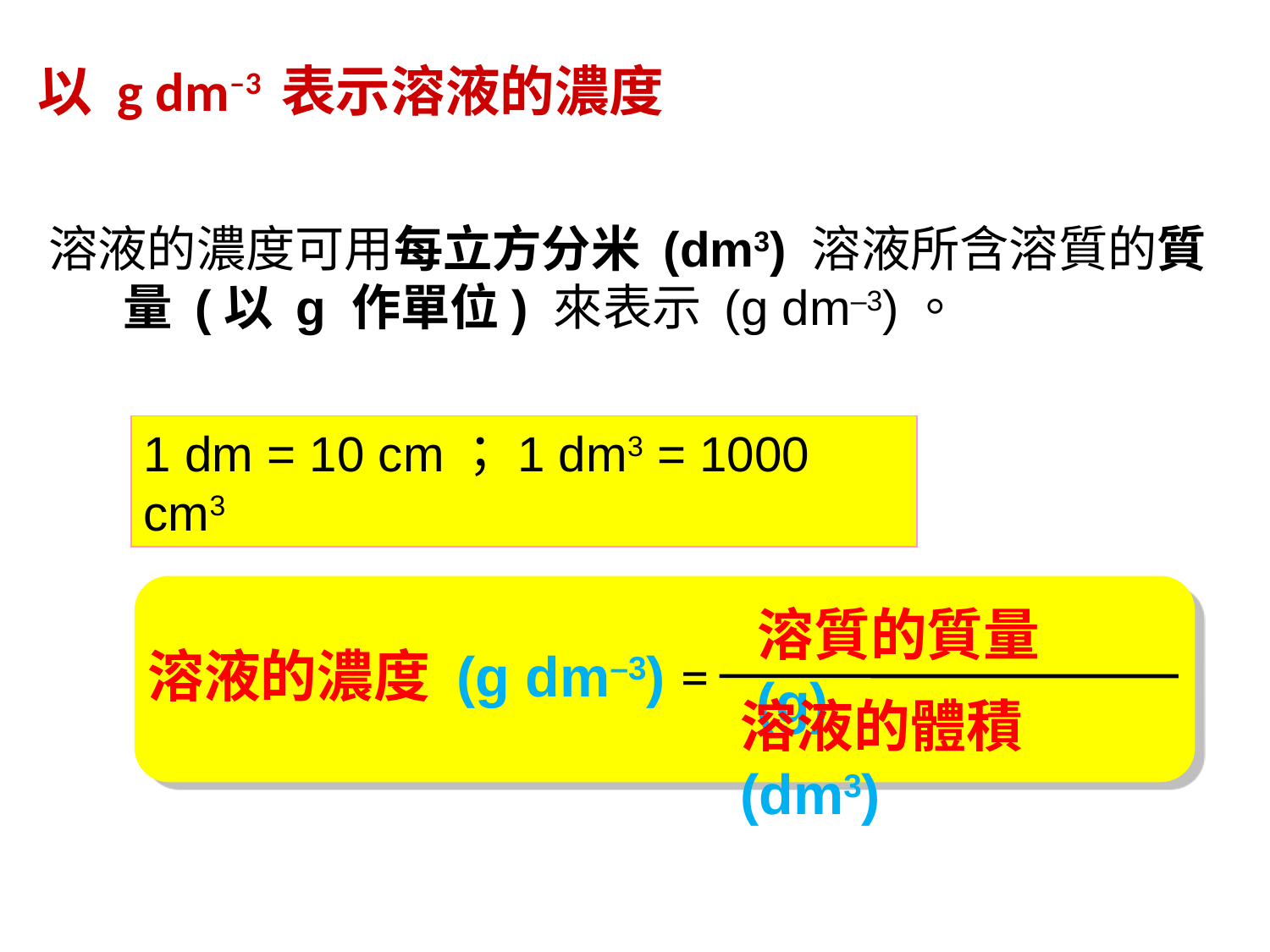

以 g dm–3 表示溶液的濃度
溶液的濃度可用每立方分米 (dm3) 溶液所含溶質的質量 (以 g 作單位) 來表示 (g dm–3)。
1 dm = 10 cm；1 dm3 = 1000 cm3

溶質的質量 (g)
溶液的濃度 (g dm–3) =
溶液的體積 (dm3)